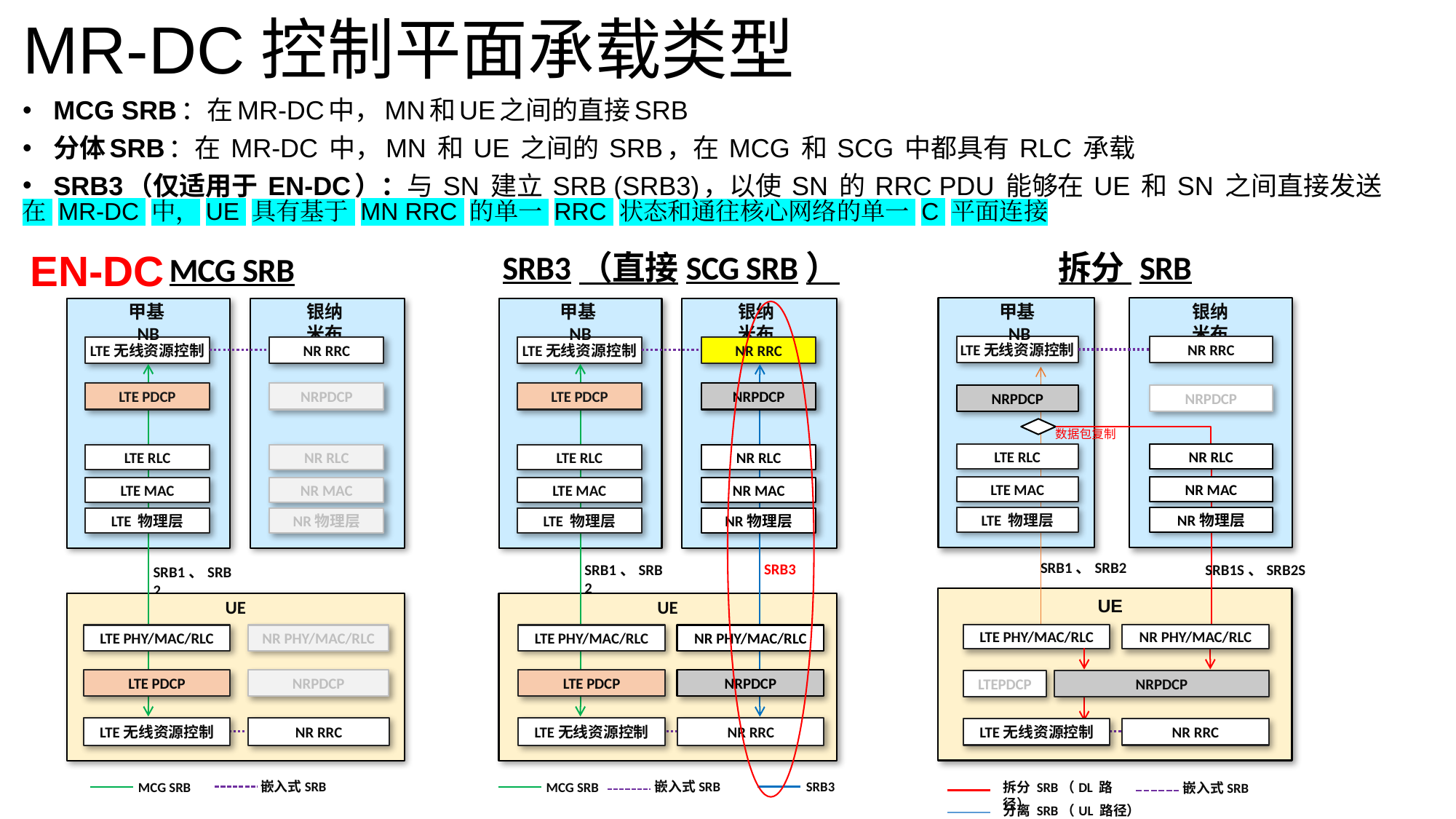

# MR-DC控制平面承载类型
MCG SRB：在MR-DC中，MN和UE之间的直接SRB
分体SRB：在 MR-DC 中，MN 和 UE 之间的 SRB，在 MCG 和 SCG 中都具有 RLC 承载
SRB3（仅适用于 EN-DC）：与 SN 建立 SRB (SRB3)，以使 SN 的 RRC PDU 能够在 UE 和 SN 之间直接发送

在 MR-DC 中，UE 具有基于 MN RRC 的单一 RRC 状态和通往核心网络的单一 C 平面连接
EN-DC
MCG SRB
SRB3（直接SCG SRB）
拆分 SRB
银纳米布
甲基NB

LTE无线资源控制
NR RRC
NRPDCP
NRPDCP

数据包复制
LTE RLC
NR RLC
LTE MAC
NR MAC
LTE 物理层
NR物理层
SRB1、SRB2
SRB1S、SRB2S

UE
LTE PHY/MAC/RLC
NR PHY/MAC/RLC
NRPDCP
LTEPDCP
LTE无线资源控制
NR RRC
拆分 SRB（DL 路径）
嵌入式SRB
分离 SRB（UL 路径）
银纳米布
银纳米布
甲基NB

LTE无线资源控制
NR RRC
LTE PDCP
NRPDCP
LTE RLC
NR RLC
LTE MAC
NR MAC
LTE 物理层
NR物理层
SRB3
SRB1、SRB2
UE

LTE PHY/MAC/RLC
NR PHY/MAC/RLC
LTE PDCP
NRPDCP
LTE无线资源控制
NR RRC
嵌入式SRB
SRB3
MCG SRB
甲基NB

LTE无线资源控制
NR RRC
LTE PDCP
NRPDCP
LTE RLC
NR RLC
LTE MAC
NR MAC
LTE 物理层
NR物理层
SRB1、SRB2
UE

LTE PHY/MAC/RLC
NR PHY/MAC/RLC
LTE PDCP
NRPDCP
LTE无线资源控制
NR RRC
嵌入式SRB
MCG SRB